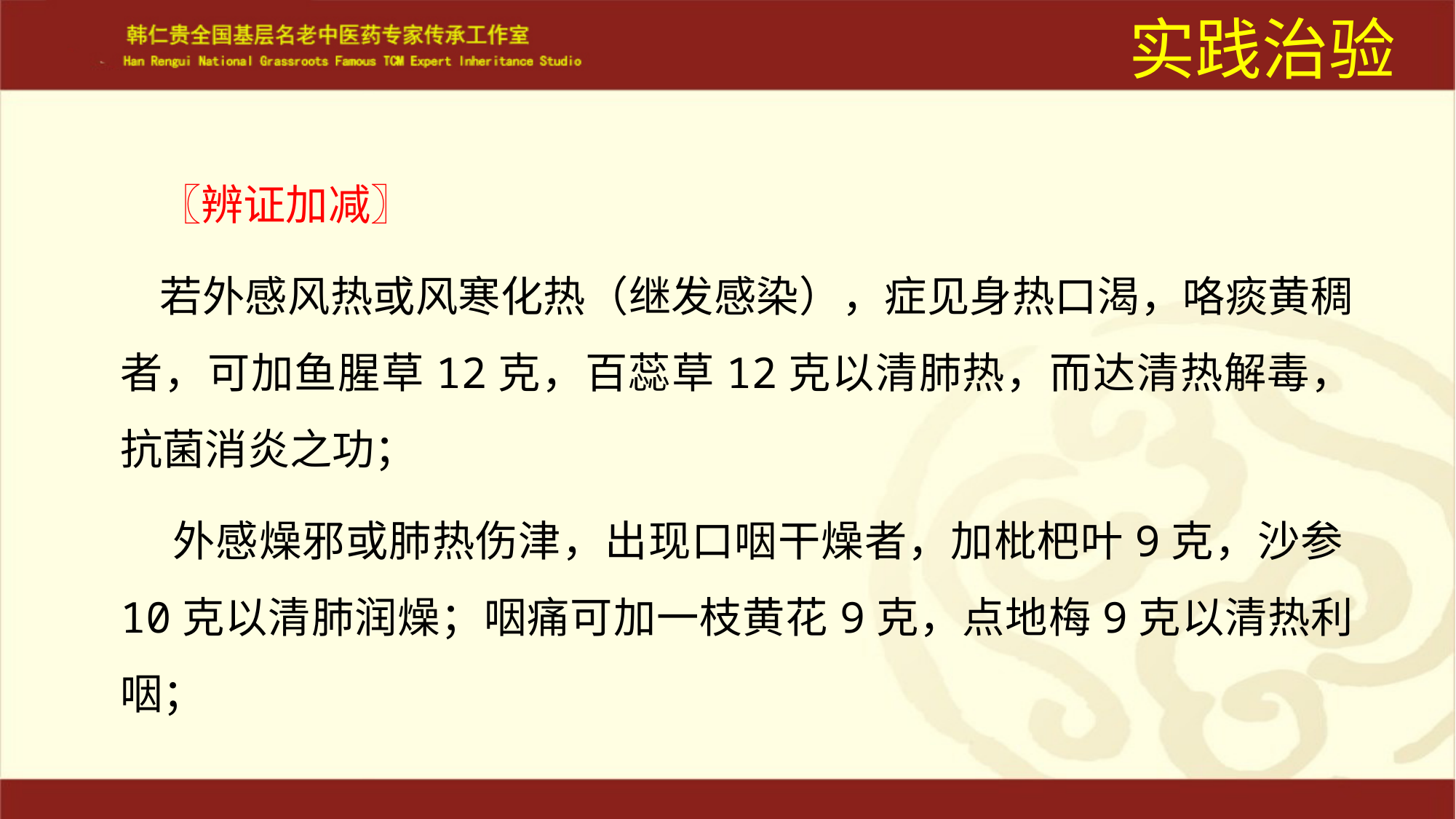

# 实践治验
   〖辨证加减〗
   若外感风热或风寒化热（继发感染），症见身热口渴，咯痰黄稠者，可加鱼腥草12克，百蕊草12克以清肺热，而达清热解毒，抗菌消炎之功；
    外感燥邪或肺热伤津，出现口咽干燥者，加枇杷叶9克，沙参10克以清肺润燥；咽痛可加一枝黄花9克，点地梅9克以清热利咽；